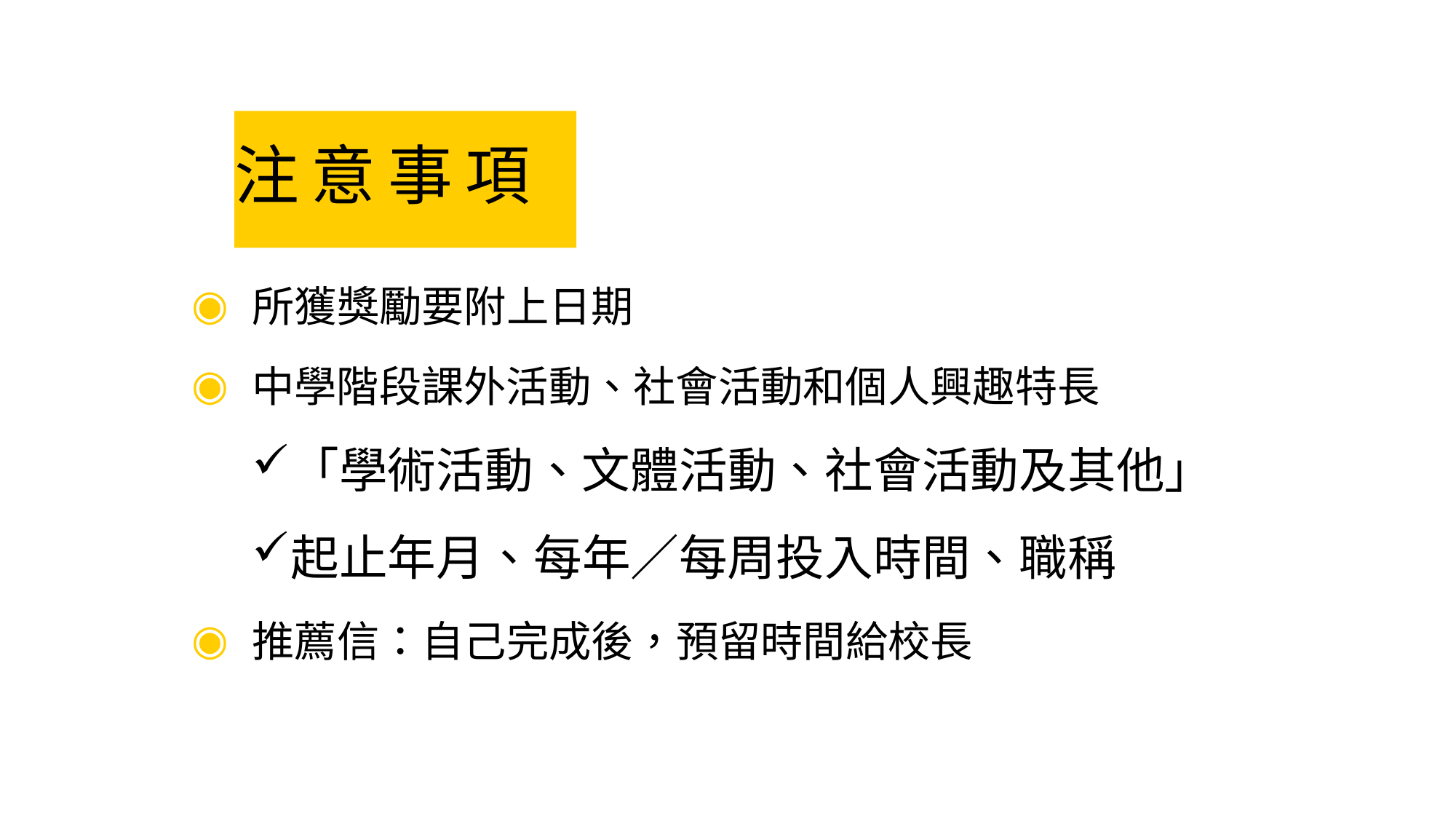

# 注意事項
所獲獎勵要附上日期
中學階段課外活動、社會活動和個人興趣特長
「學術活動、文體活動、社會活動及其他」
起止年月、每年∕每周投入時間、職稱
推薦信：自己完成後，預留時間給校長